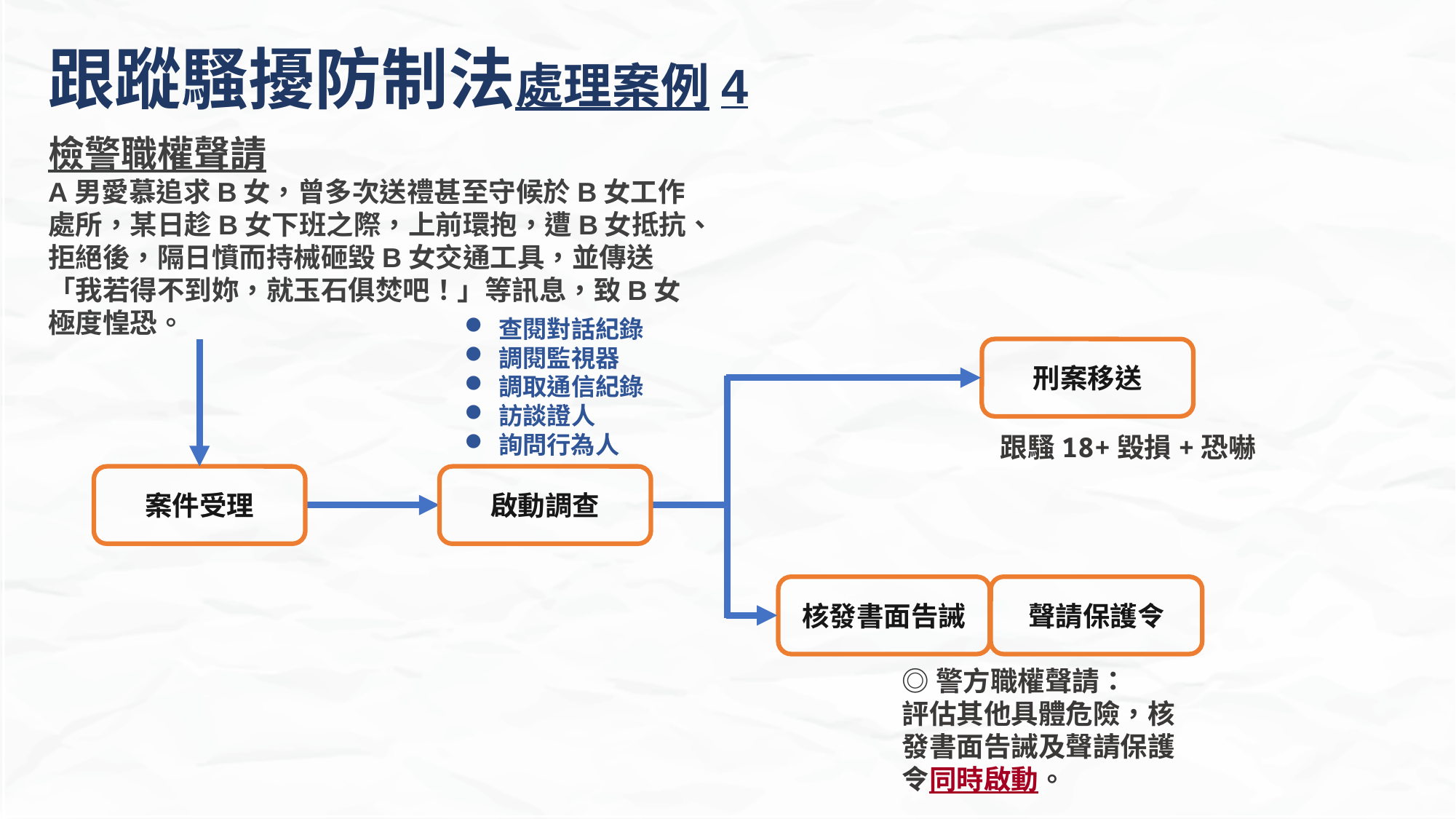

跟蹤騷擾防制法處理案例4
檢警職權聲請
A男愛慕追求B女，曾多次送禮甚至守候於B女工作處所，某日趁B女下班之際，上前環抱，遭B女抵抗、拒絕後，隔日憤而持械砸毀B女交通工具，並傳送「我若得不到妳，就玉石俱焚吧！」等訊息，致B女極度惶恐。
查閱對話紀錄
調閱監視器
調取通信紀錄
訪談證人
詢問行為人
刑案移送
案件受理
啟動調查
核發書面告誡
聲請保護令
跟騷18+毀損+恐嚇

◎警方職權聲請：
評估其他具體危險，核發書面告誡及聲請保護令同時啟動。